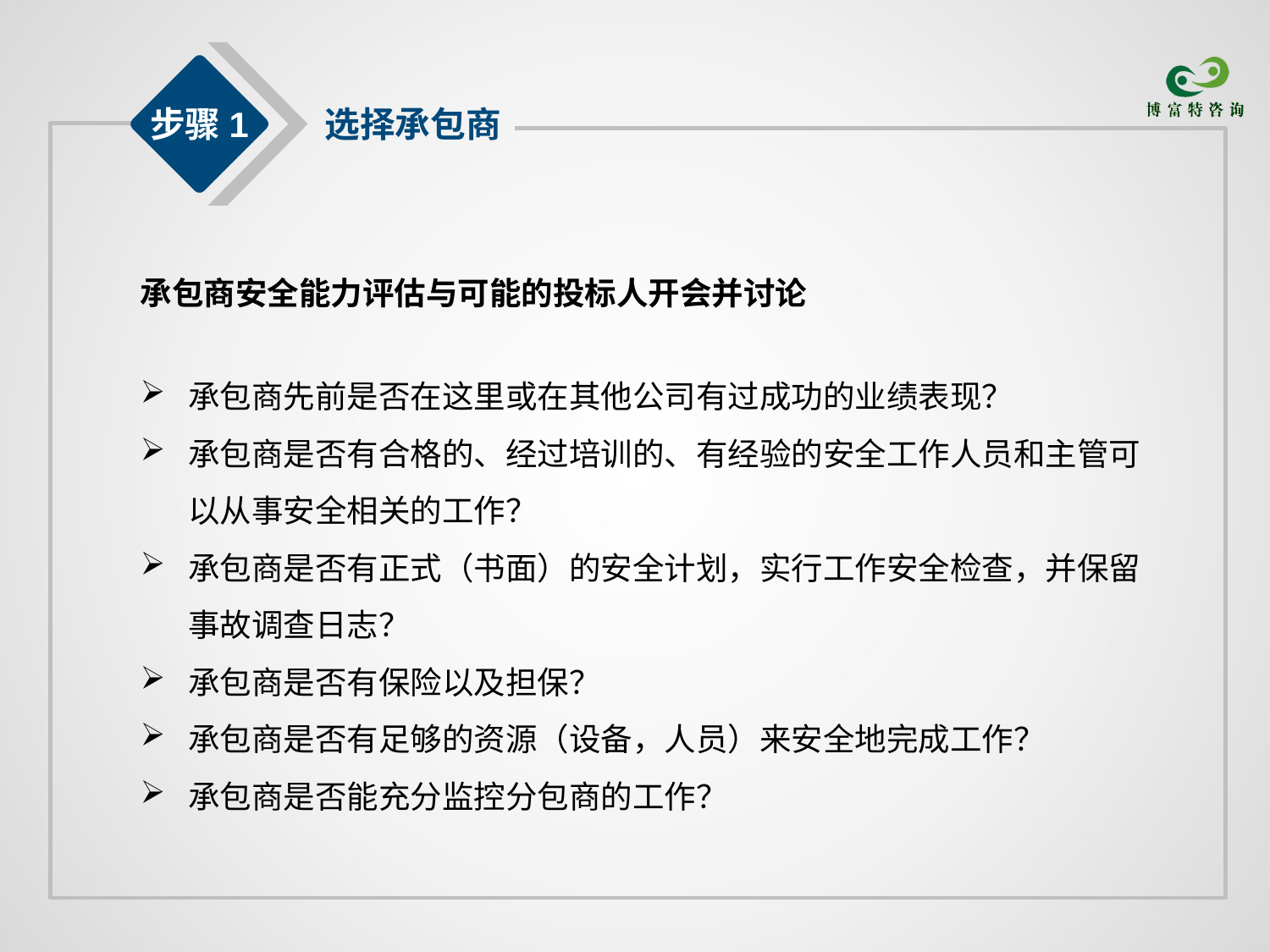

步骤1
选择承包商

# 承包商安全能力评估与可能的投标人开会并讨论
承包商先前是否在这里或在其他公司有过成功的业绩表现？
承包商是否有合格的、经过培训的、有经验的安全工作人员和主管可以从事安全相关的工作？
承包商是否有正式（书面）的安全计划，实行工作安全检查，并保留事故调查日志？
承包商是否有保险以及担保？
承包商是否有足够的资源（设备，人员）来安全地完成工作？
承包商是否能充分监控分包商的工作？